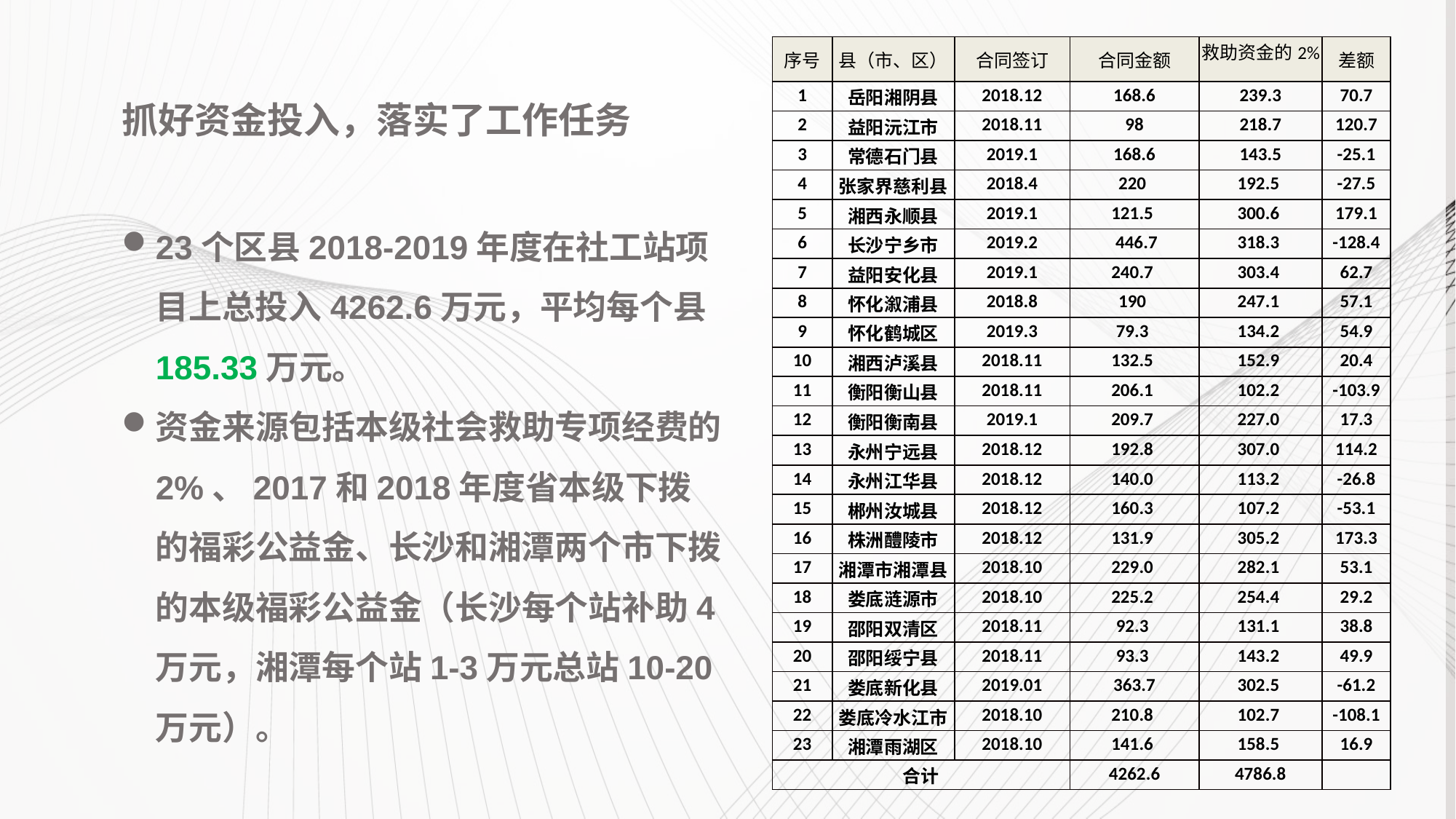

| 序号 | 县（市、区） | 合同签订 | 合同金额 | 救助资金的2% | 差额 |
| --- | --- | --- | --- | --- | --- |
| 1 | 岳阳湘阴县 | 2018.12 | 168.6 | 239.3 | 70.7 |
| 2 | 益阳沅江市 | 2018.11 | 98 | 218.7 | 120.7 |
| 3 | 常德石门县 | 2019.1 | 168.6 | 143.5 | -25.1 |
| 4 | 张家界慈利县 | 2018.4 | 220 | 192.5 | -27.5 |
| 5 | 湘西永顺县 | 2019.1 | 121.5 | 300.6 | 179.1 |
| 6 | 长沙宁乡市 | 2019.2 | 446.7 | 318.3 | -128.4 |
| 7 | 益阳安化县 | 2019.1 | 240.7 | 303.4 | 62.7 |
| 8 | 怀化溆浦县 | 2018.8 | 190 | 247.1 | 57.1 |
| 9 | 怀化鹤城区 | 2019.3 | 79.3 | 134.2 | 54.9 |
| 10 | 湘西泸溪县 | 2018.11 | 132.5 | 152.9 | 20.4 |
| 11 | 衡阳衡山县 | 2018.11 | 206.1 | 102.2 | -103.9 |
| 12 | 衡阳衡南县 | 2019.1 | 209.7 | 227.0 | 17.3 |
| 13 | 永州宁远县 | 2018.12 | 192.8 | 307.0 | 114.2 |
| 14 | 永州江华县 | 2018.12 | 140.0 | 113.2 | -26.8 |
| 15 | 郴州汝城县 | 2018.12 | 160.3 | 107.2 | -53.1 |
| 16 | 株洲醴陵市 | 2018.12 | 131.9 | 305.2 | 173.3 |
| 17 | 湘潭市湘潭县 | 2018.10 | 229.0 | 282.1 | 53.1 |
| 18 | 娄底涟源市 | 2018.10 | 225.2 | 254.4 | 29.2 |
| 19 | 邵阳双清区 | 2018.11 | 92.3 | 131.1 | 38.8 |
| 20 | 邵阳绥宁县 | 2018.11 | 93.3 | 143.2 | 49.9 |
| 21 | 娄底新化县 | 2019.01 | 363.7 | 302.5 | -61.2 |
| 22 | 娄底冷水江市 | 2018.10 | 210.8 | 102.7 | -108.1 |
| 23 | 湘潭雨湖区 | 2018.10 | 141.6 | 158.5 | 16.9 |
| 合计 |  |  | 4262.6 | 4786.8 |  |
抓好资金投入，落实了工作任务

23个区县2018-2019年度在社工站项目上总投入4262.6万元，平均每个县185.33万元。
资金来源包括本级社会救助专项经费的2%、2017和2018年度省本级下拨的福彩公益金、长沙和湘潭两个市下拨的本级福彩公益金（长沙每个站补助4万元，湘潭每个站1-3万元总站10-20万元）。